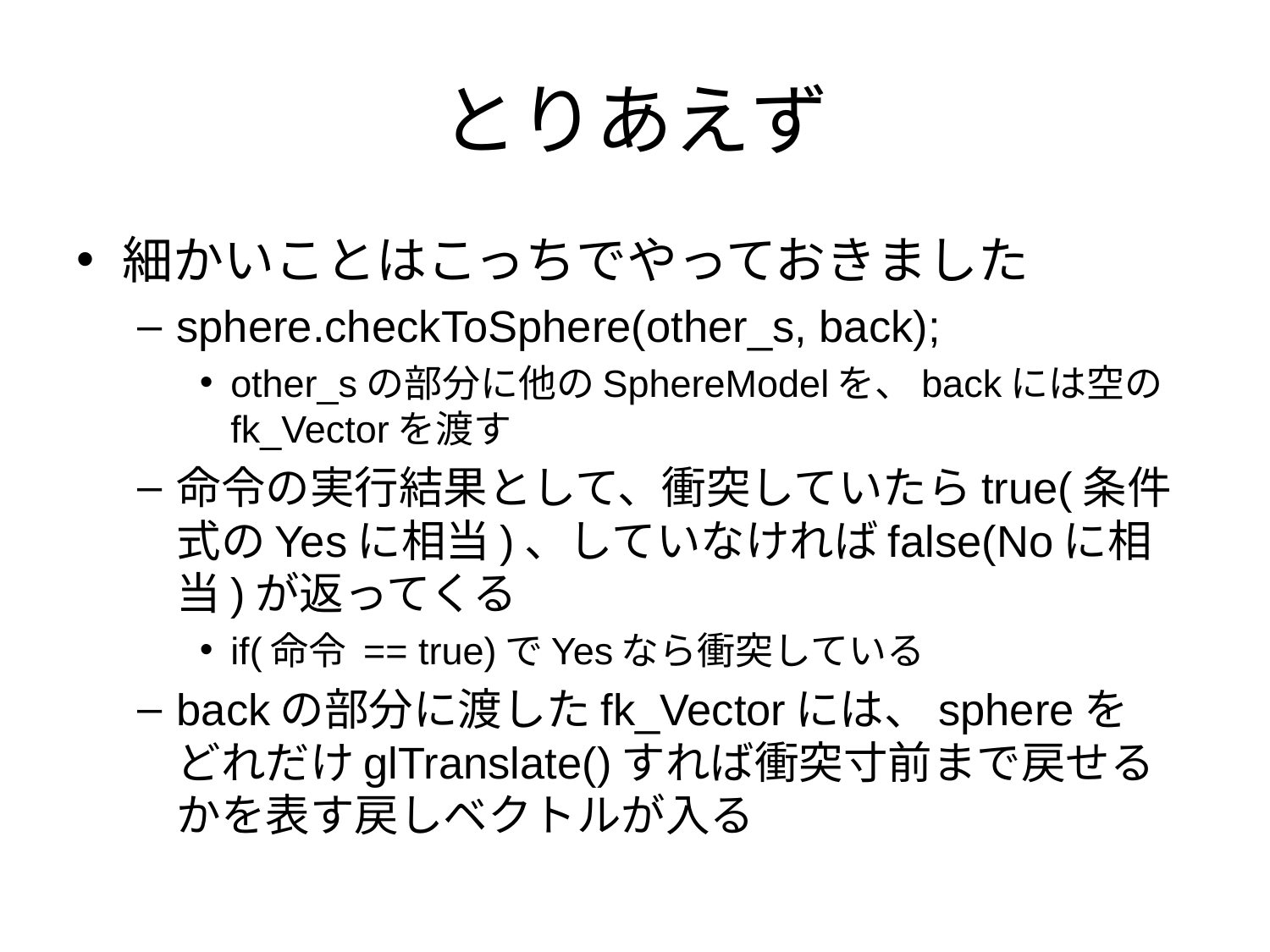

# とりあえず
細かいことはこっちでやっておきました
sphere.checkToSphere(other_s, back);
other_sの部分に他のSphereModelを、backには空のfk_Vectorを渡す
命令の実行結果として、衝突していたらtrue(条件式のYesに相当)、していなければfalse(Noに相当)が返ってくる
if(命令 == true)でYesなら衝突している
backの部分に渡したfk_Vectorには、sphereを
どれだけglTranslate()すれば衝突寸前まで戻せるかを表す戻しベクトルが入る